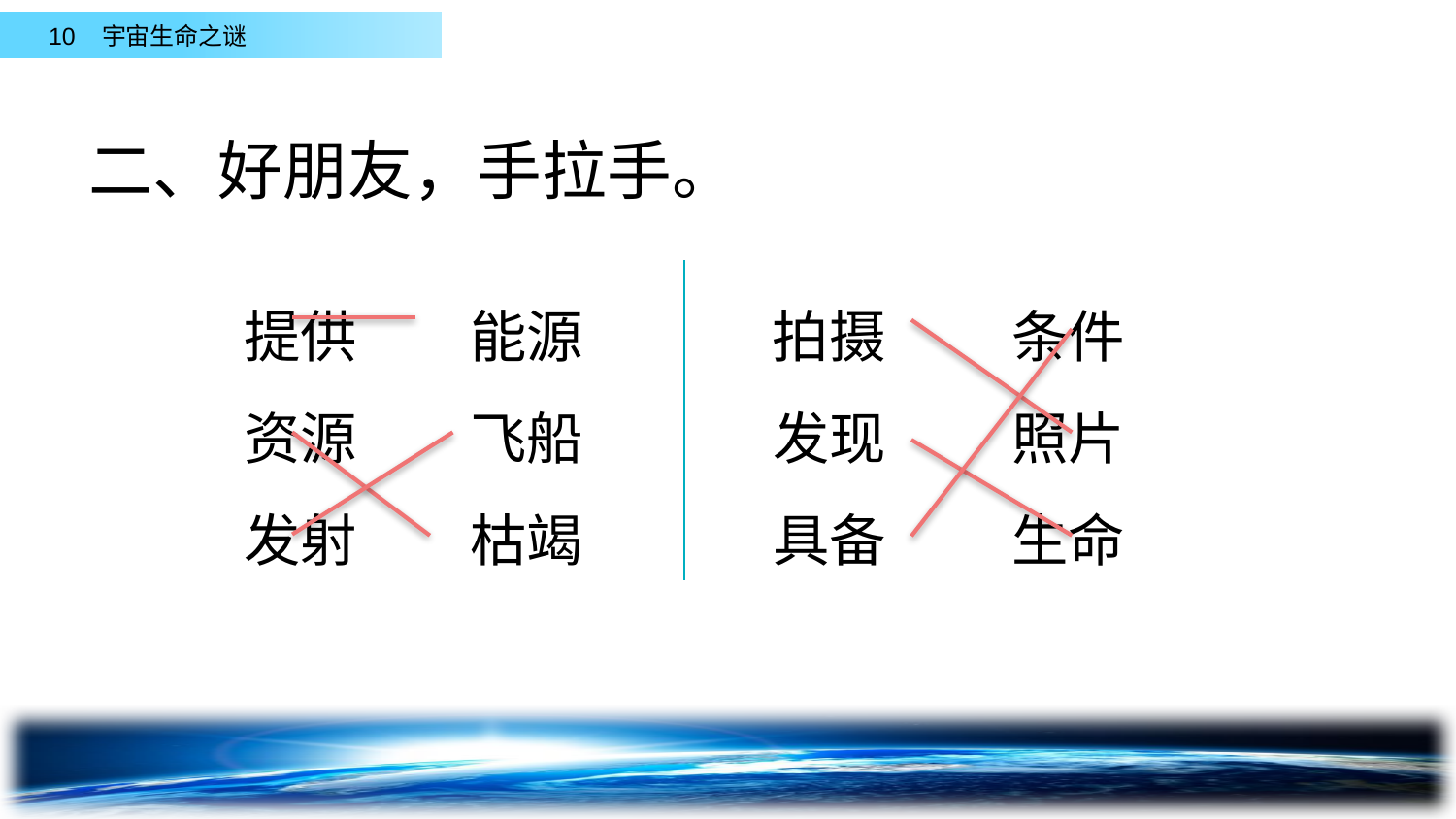

二、好朋友，手拉手。
提供         能源               拍摄          条件
资源         飞船               发现          照片
发射         枯竭               具备          生命